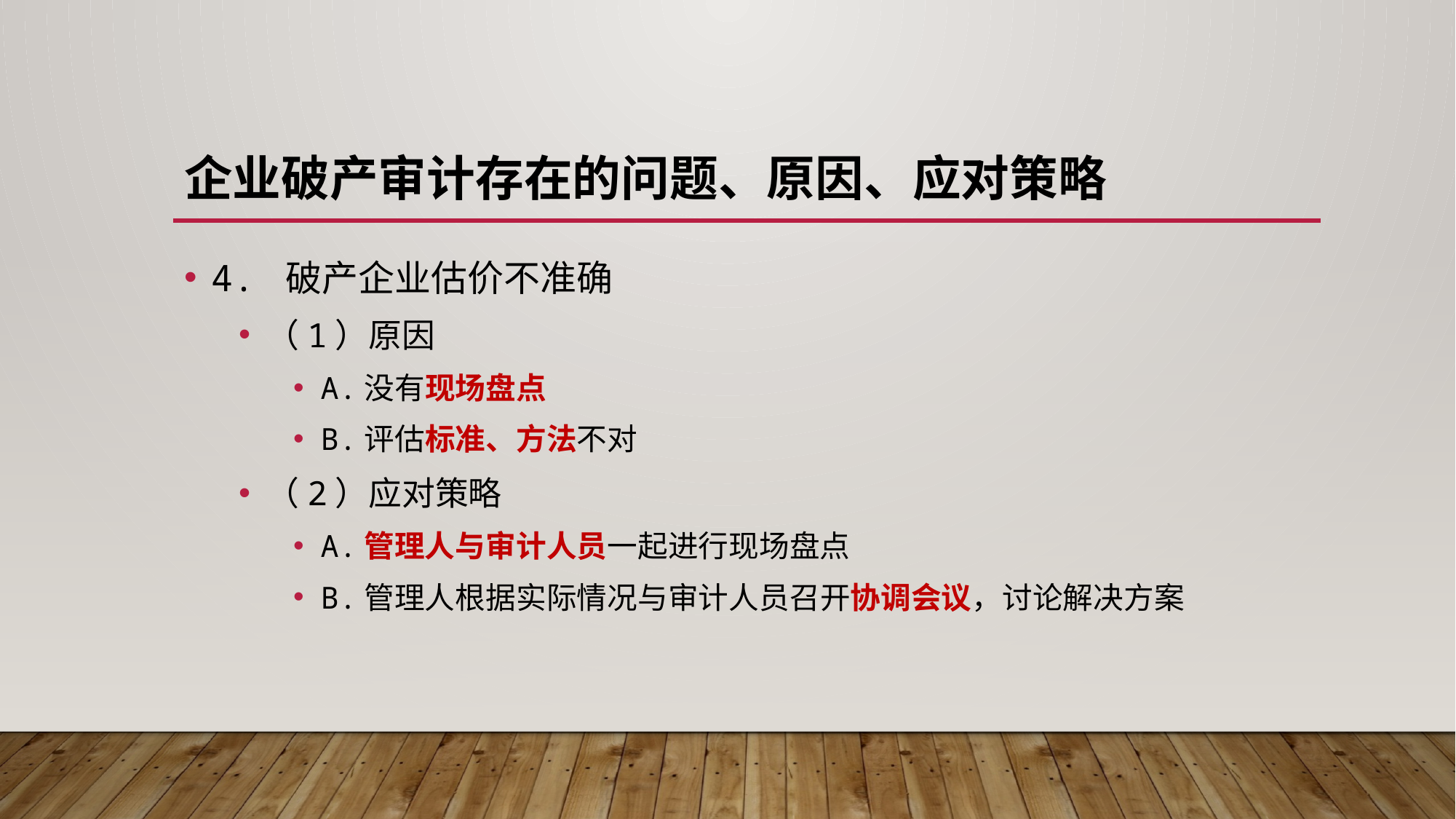

# 企业破产审计存在的问题、原因、应对策略
4. 破产企业估价不准确
（1）原因
A.没有现场盘点
B.评估标准、方法不对
（2）应对策略
A.管理人与审计人员一起进行现场盘点
B.管理人根据实际情况与审计人员召开协调会议，讨论解决方案